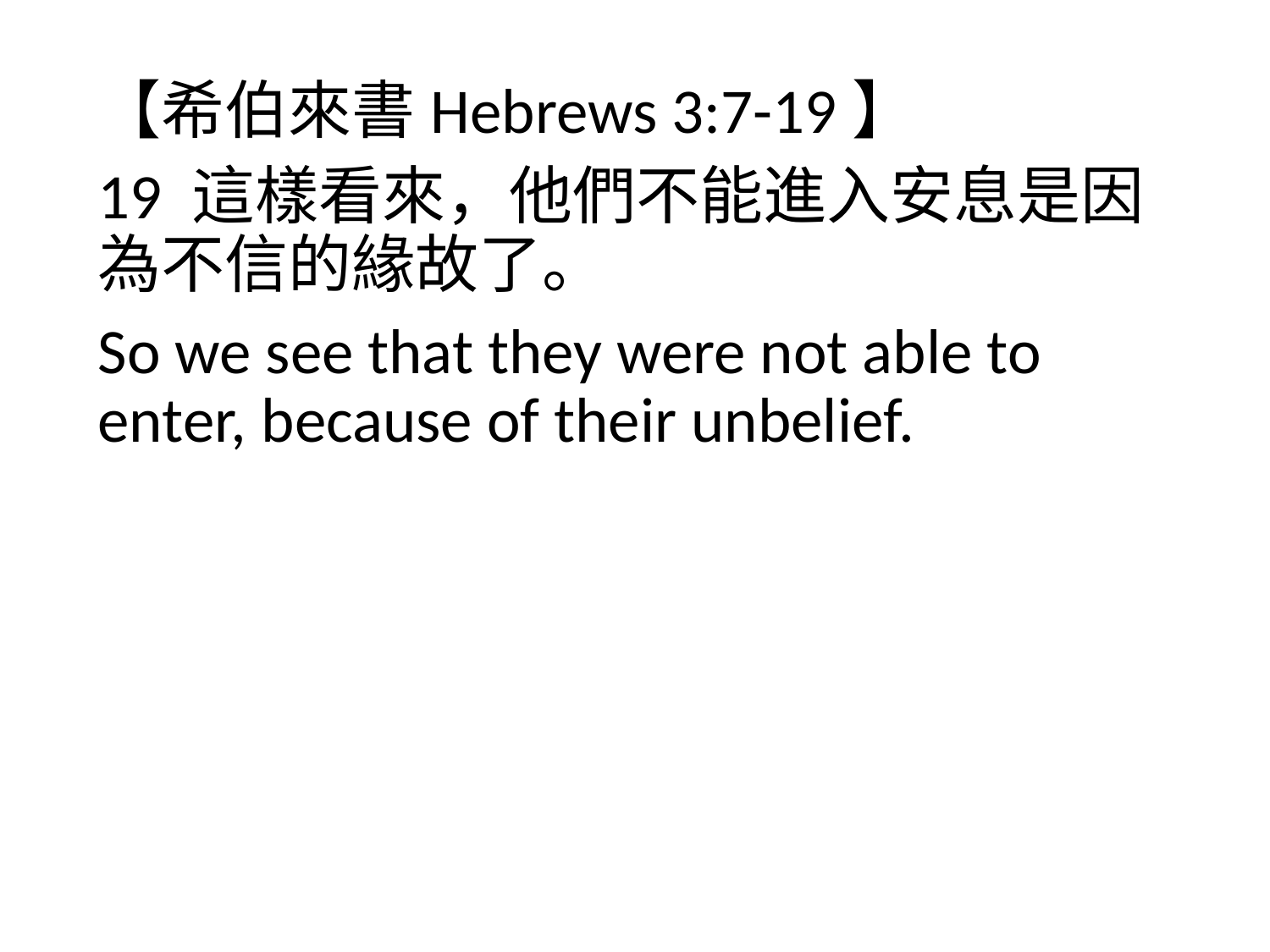

【希伯來書Hebrews 3:7-19】
19 這樣看來，他們不能進入安息是因為不信的緣故了。
So we see that they were not able to enter, because of their unbelief.